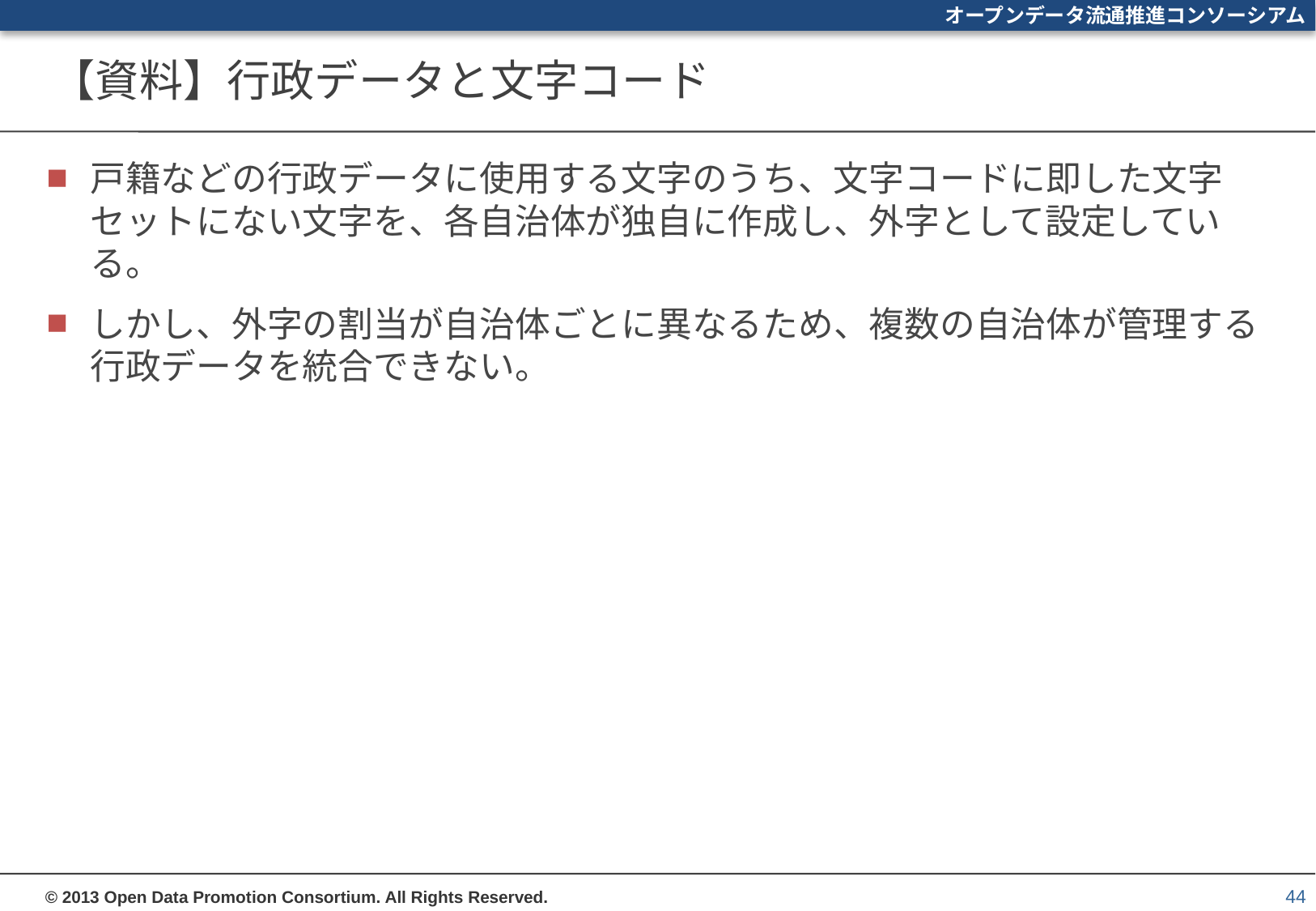

# 【資料】行政データと文字コード
戸籍などの行政データに使用する文字のうち、文字コードに即した文字セットにない文字を、各自治体が独自に作成し、外字として設定している。
しかし、外字の割当が自治体ごとに異なるため、複数の自治体が管理する行政データを統合できない。
44